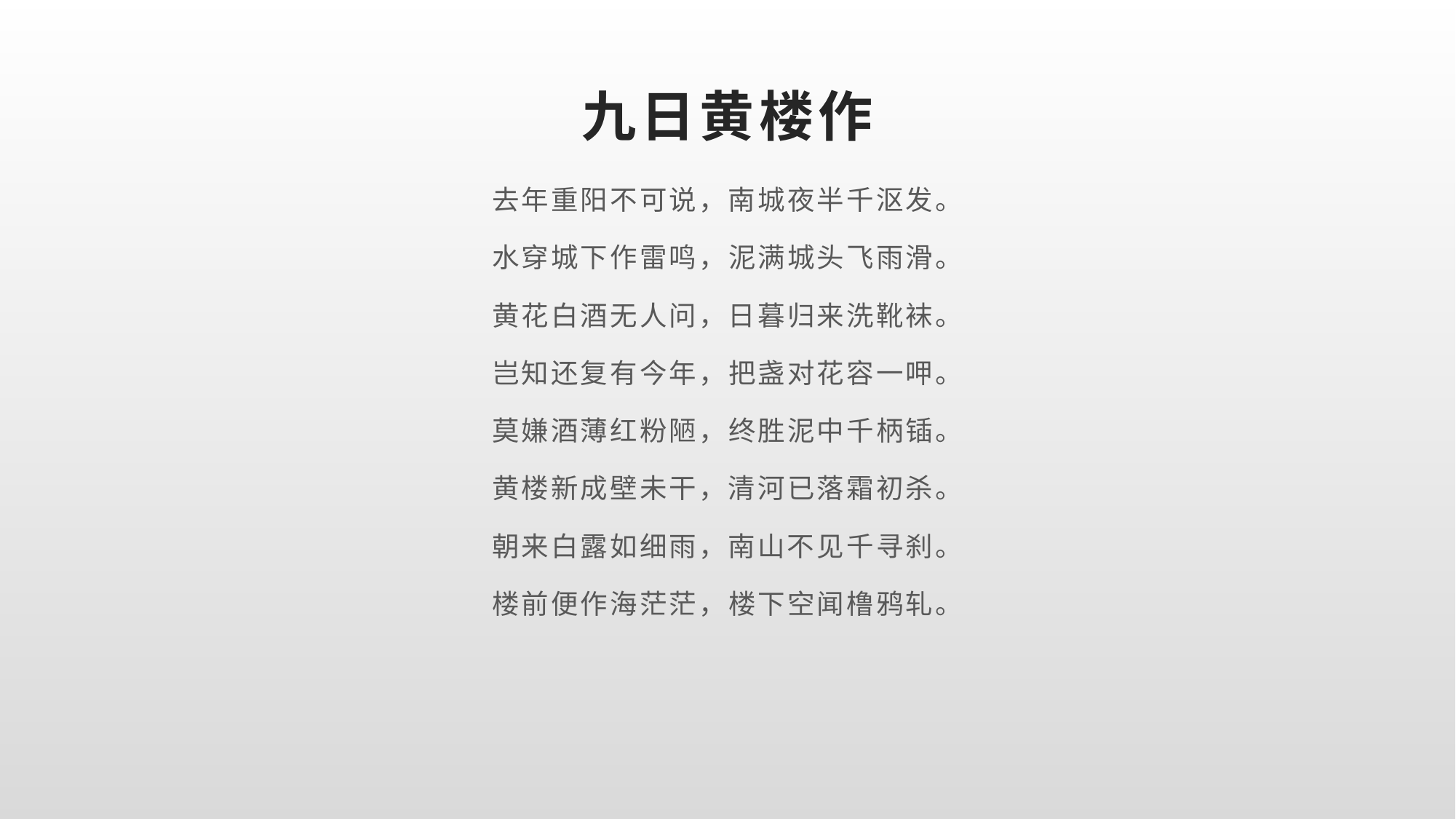

# 九日黄楼作
去年重阳不可说，南城夜半千沤发。
水穿城下作雷鸣，泥满城头飞雨滑。
黄花白酒无人问，日暮归来洗靴袜。
岂知还复有今年，把盏对花容一呷。
莫嫌酒薄红粉陋，终胜泥中千柄锸。
黄楼新成壁未干，清河已落霜初杀。
朝来白露如细雨，南山不见千寻刹。
楼前便作海茫茫，楼下空闻橹鸦轧。